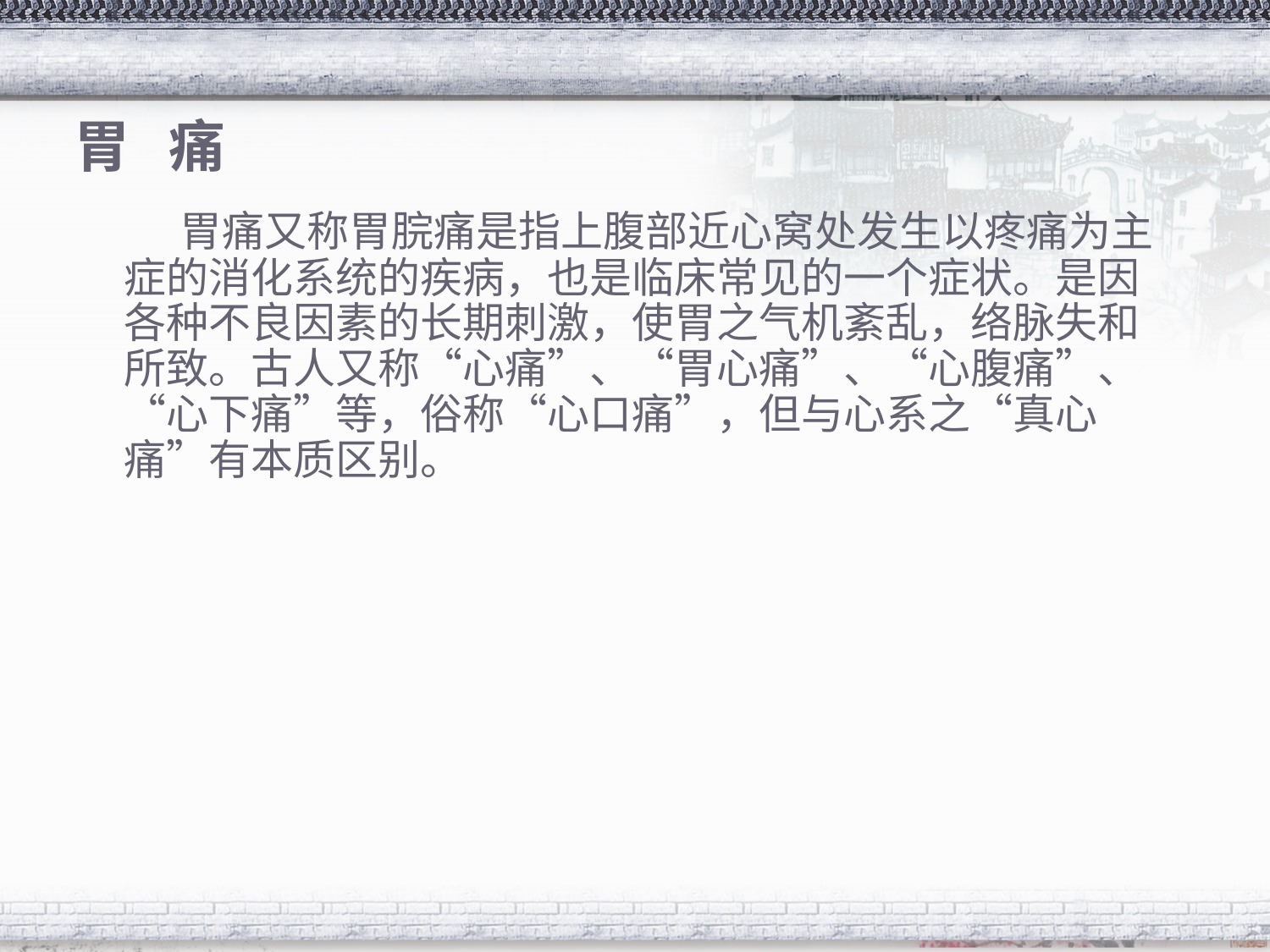

# 胃   痛
          胃痛又称胃脘痛是指上腹部近心窝处发生以疼痛为主症的消化系统的疾病，也是临床常见的一个症状。是因各种不良因素的长期刺激，使胃之气机紊乱，络脉失和所致。古人又称“心痛”、“胃心痛”、“心腹痛”、“心下痛”等，俗称“心口痛”，但与心系之“真心痛”有本质区别。